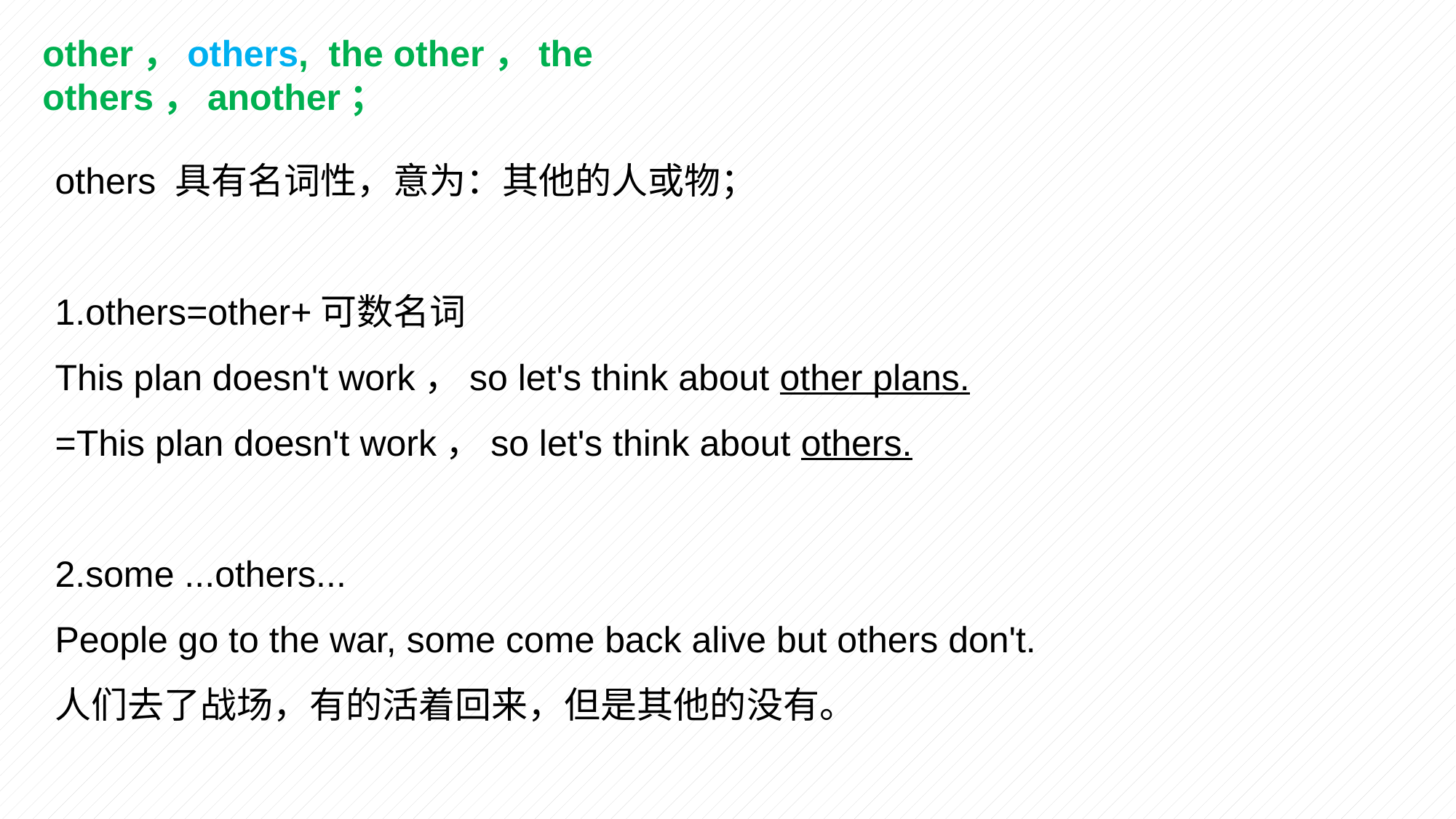

other，others,  the other，the others，another；
others 具有名词性，意为：其他的人或物；

1.others=other+可数名词
This plan doesn't work，so let's think about other plans.
=This plan doesn't work，so let's think about others.

2.some ...others...
People go to the war, some come back alive but others don't.
人们去了战场，有的活着回来，但是其他的没有。